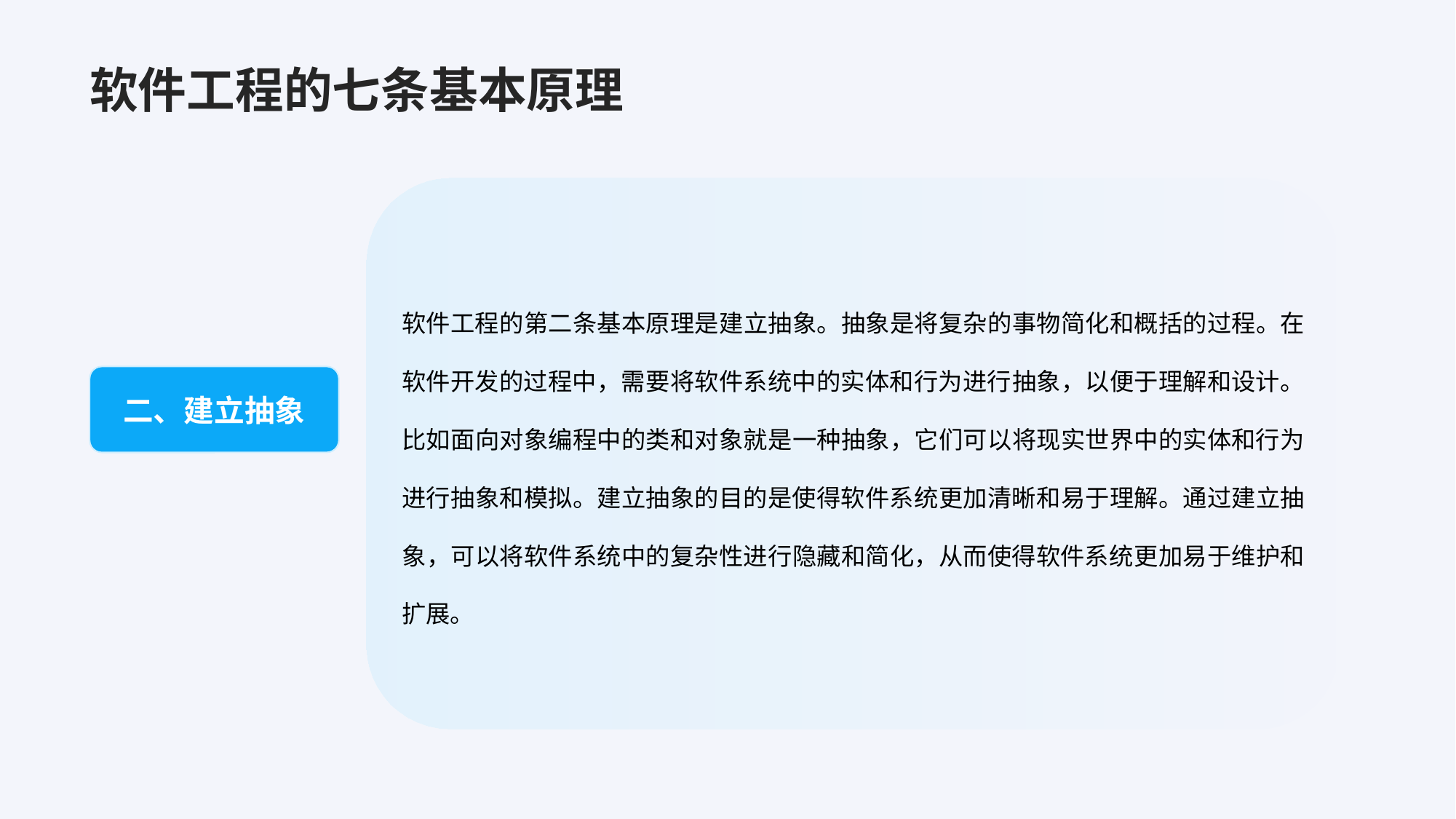

# 软件工程的七条基本原理
软件工程的第二条基本原理是建立抽象。抽象是将复杂的事物简化和概括的过程。在软件开发的过程中，需要将软件系统中的实体和行为进行抽象，以便于理解和设计。比如面向对象编程中的类和对象就是一种抽象，它们可以将现实世界中的实体和行为进行抽象和模拟。建立抽象的目的是使得软件系统更加清晰和易于理解。通过建立抽象，可以将软件系统中的复杂性进行隐藏和简化，从而使得软件系统更加易于维护和扩展。

二、建立抽象